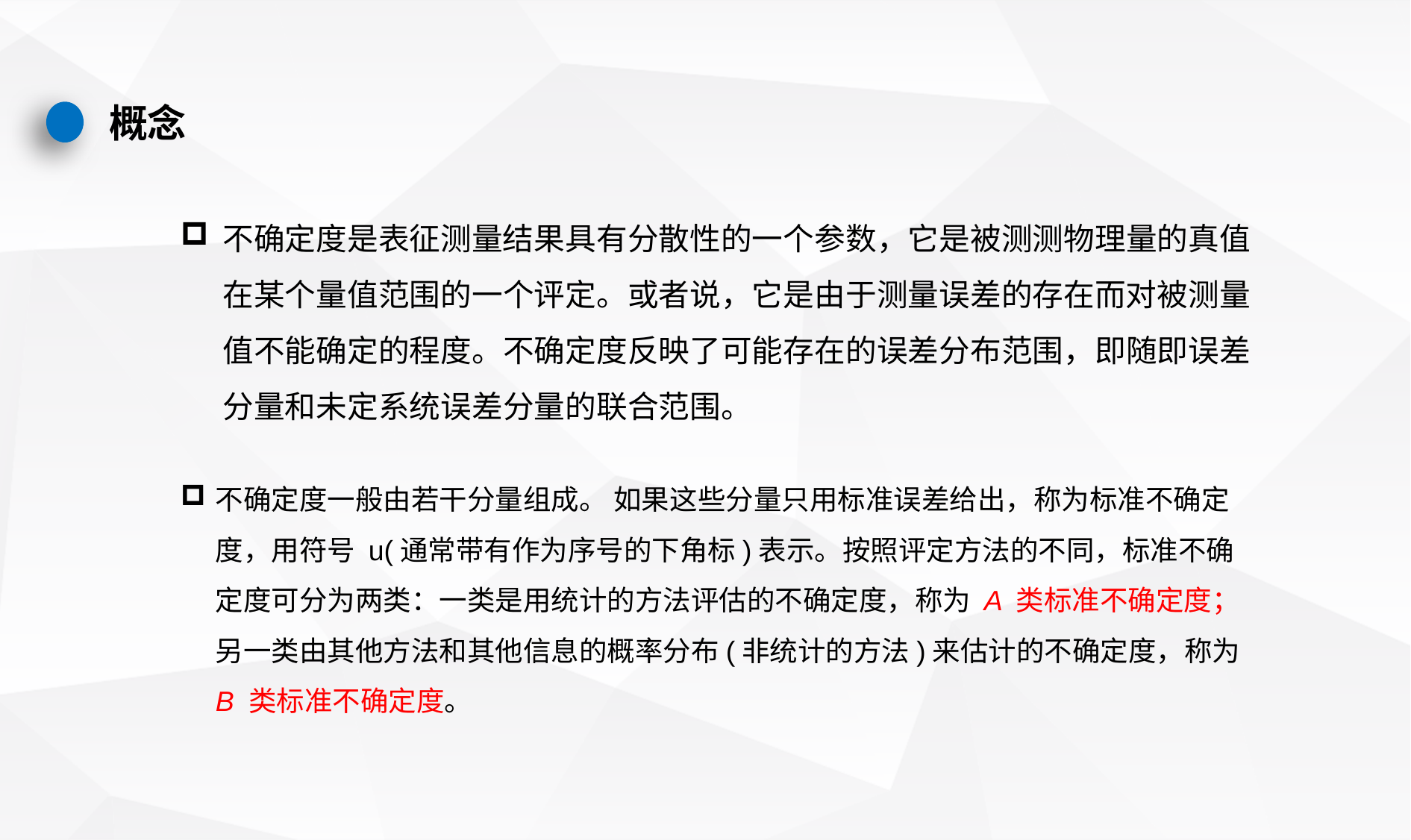

概念

不确定度是表征测量结果具有分散性的一个参数，它是被测测物理量的真值在某个量值范围的一个评定。或者说，它是由于测量误差的存在而对被测量值不能确定的程度。不确定度反映了可能存在的误差分布范围，即随即误差分量和未定系统误差分量的联合范围。
不确定度一般由若干分量组成。 如果这些分量只用标准误差给出，称为标准不确定度，用符号 u(通常带有作为序号的下角标)表示。按照评定方法的不同，标准不确定度可分为两类：一类是用统计的方法评估的不确定度，称为 A 类标准不确定度；另一类由其他方法和其他信息的概率分布(非统计的方法)来估计的不确定度，称为 B 类标准不确定度。